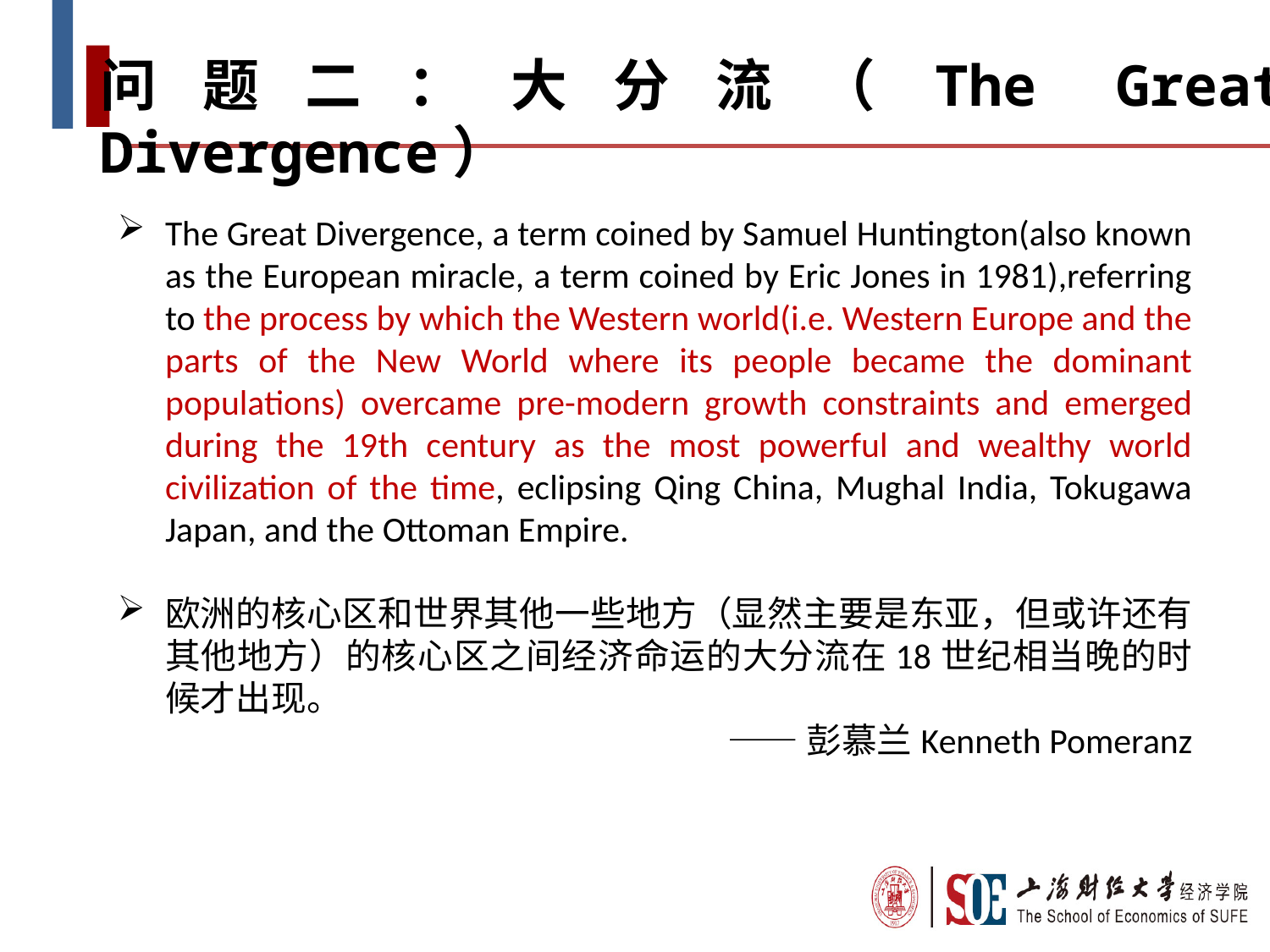

问题二：大分流（The Great Divergence）

The Great Divergence, a term coined by Samuel Huntington(also known as the European miracle, a term coined by Eric Jones in 1981),referring to the process by which the Western world(i.e. Western Europe and the parts of the New World where its people became the dominant populations) overcame pre-modern growth constraints and emerged during the 19th century as the most powerful and wealthy world civilization of the time, eclipsing Qing China, Mughal India, Tokugawa Japan, and the Ottoman Empire.

欧洲的核心区和世界其他一些地方（显然主要是东亚，但或许还有其他地方）的核心区之间经济命运的大分流在18世纪相当晚的时候才出现。
——彭慕兰Kenneth Pomeranz